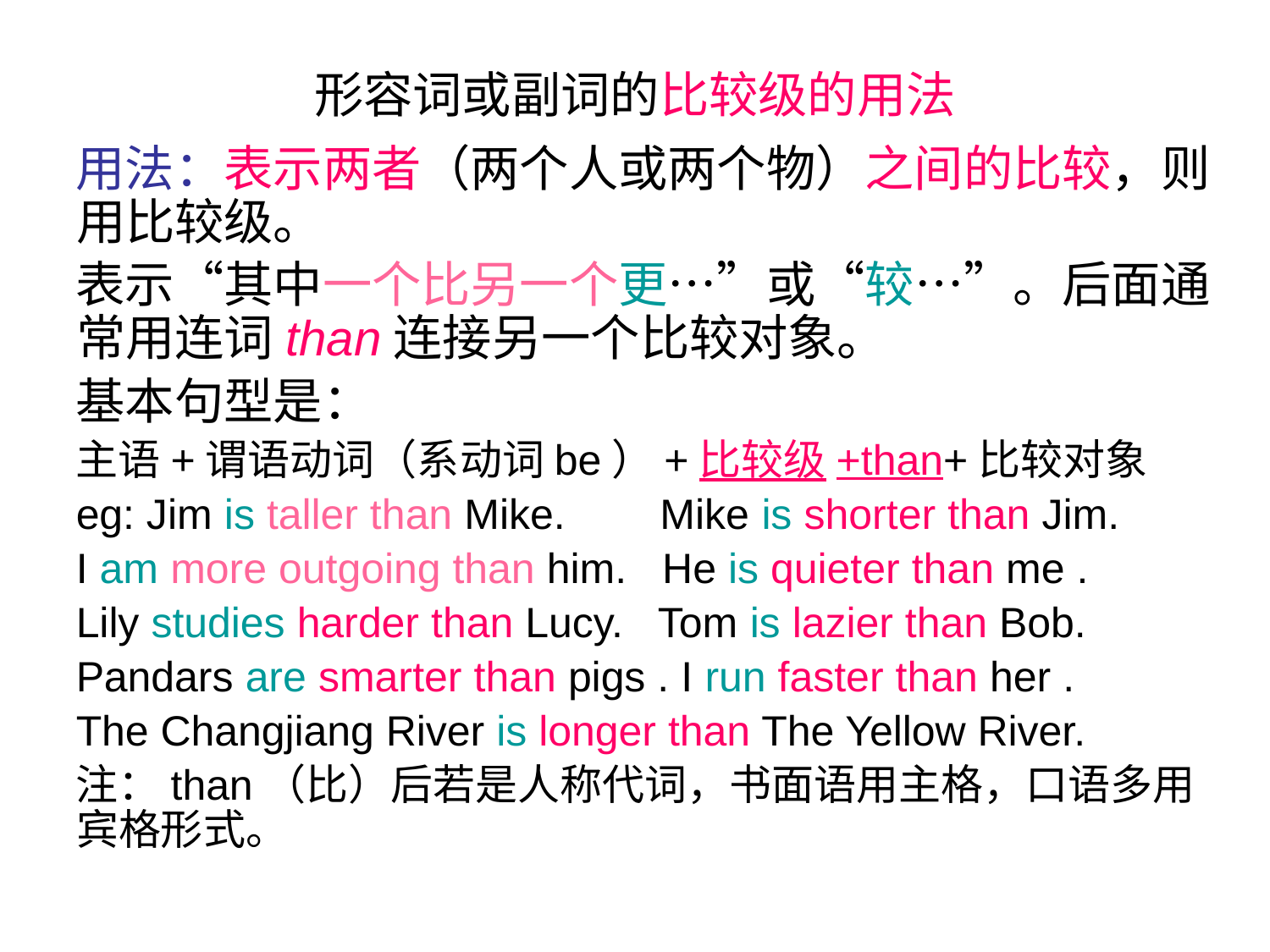

# 形容词或副词的比较级的用法
用法：表示两者（两个人或两个物）之间的比较，则用比较级。
表示“其中一个比另一个更…”或“较…”。后面通常用连词than连接另一个比较对象。
基本句型是：
主语+谓语动词（系动词be）+比较级+than+比较对象
eg: Jim is taller than Mike.        Mike is shorter than Jim.
I am more outgoing than him.   He is quieter than me .
Lily studies harder than Lucy.   Tom is lazier than Bob.
Pandars are smarter than pigs . I run faster than her .
The Changjiang River is longer than The Yellow River.
注：than（比）后若是人称代词，书面语用主格，口语多用宾格形式。